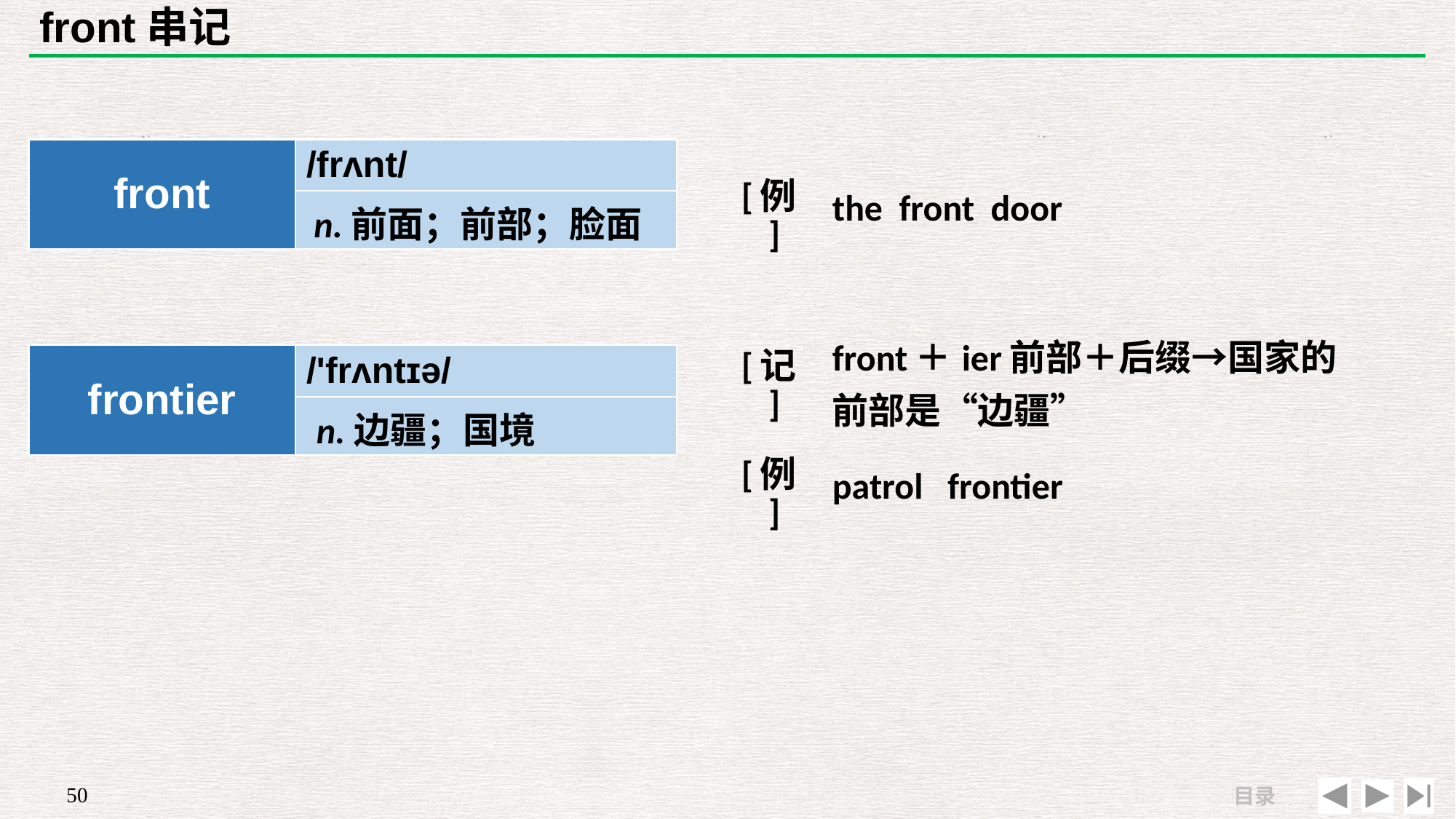

# front串记

|  |  |
| --- | --- |
| [例] | the front door |
| front | /frʌnt/ |
| --- | --- |
|  |  |
n.前面；前部；脸面
| [记] | front＋ier前部＋后缀→国家的 前部是“边疆” |
| --- | --- |
| [例] | patrol frontier |
| frontier | /'frʌntɪə/ |
| --- | --- |
|  |  |
n.边疆；国境